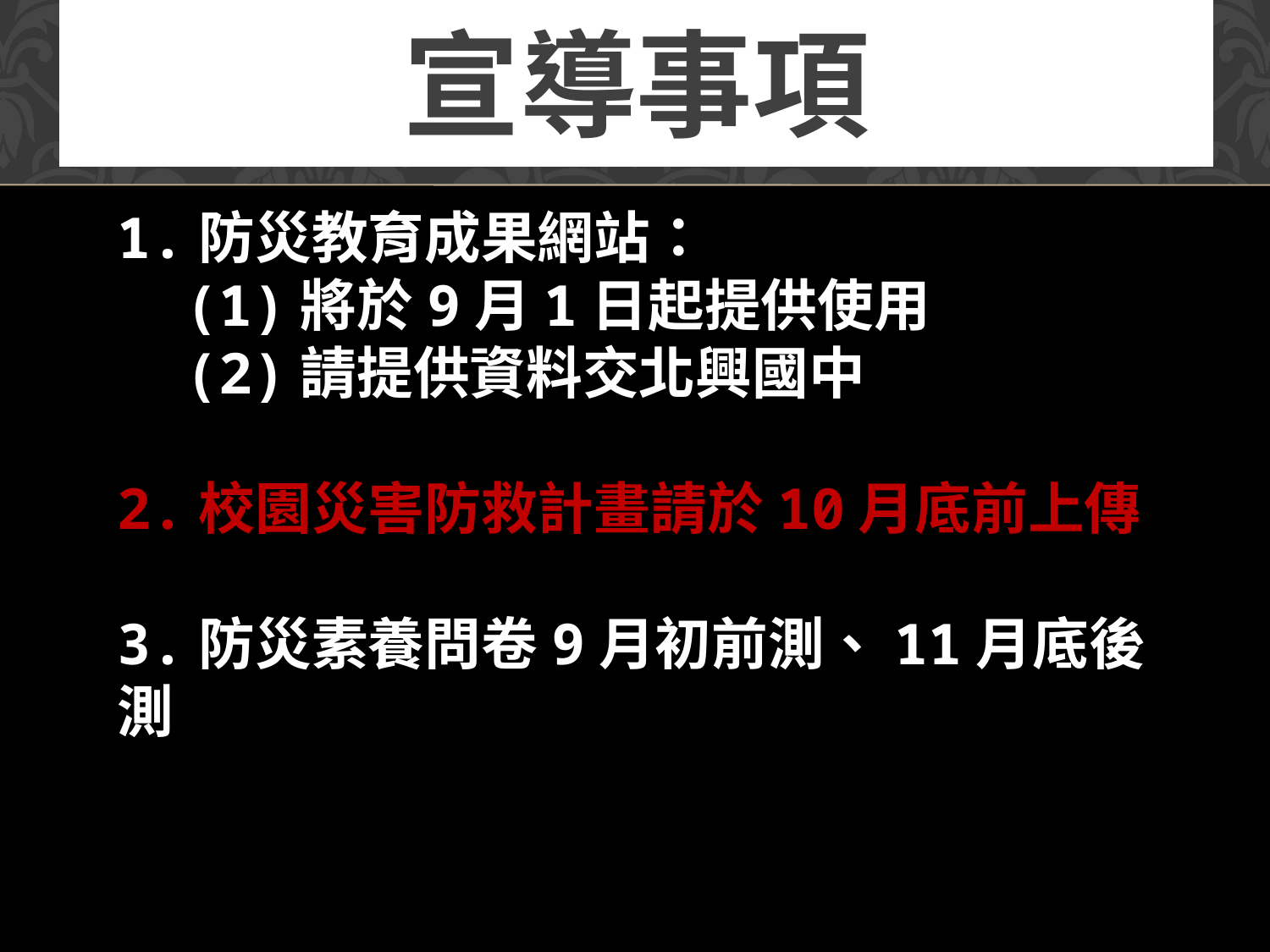

# 宣導事項
1.防災教育成果網站：
  (1)將於9月1日起提供使用
  (2)請提供資料交北興國中

2.校園災害防救計畫請於10月底前上傳

3.防災素養問卷9月初前測、11月底後測